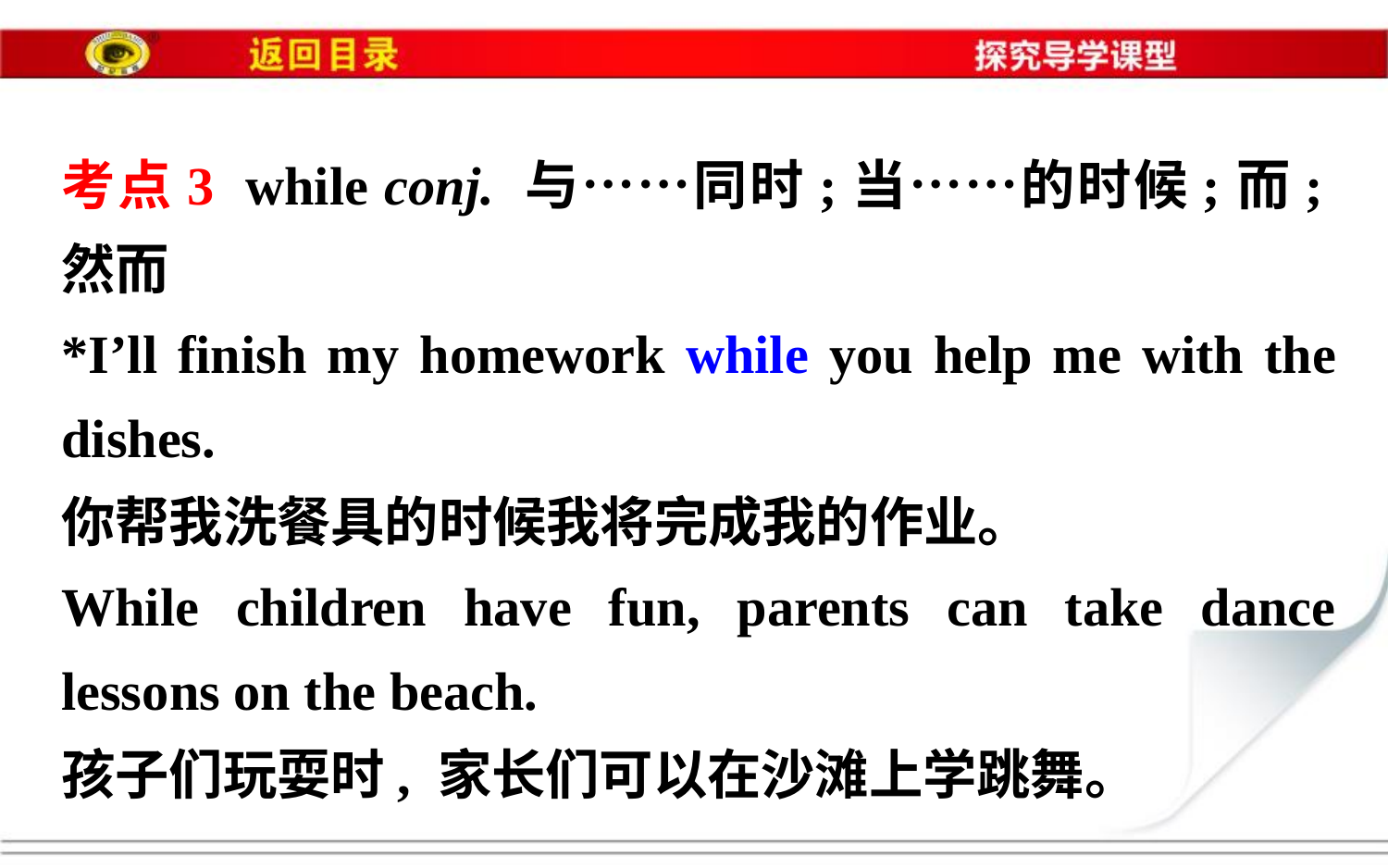

考点3  while conj. 与……同时;当……的时候;而;然而
*I’ll finish my homework while you help me with the dishes.
你帮我洗餐具的时候我将完成我的作业。
While children have fun, parents can take dance lessons on the beach.
孩子们玩耍时, 家长们可以在沙滩上学跳舞。